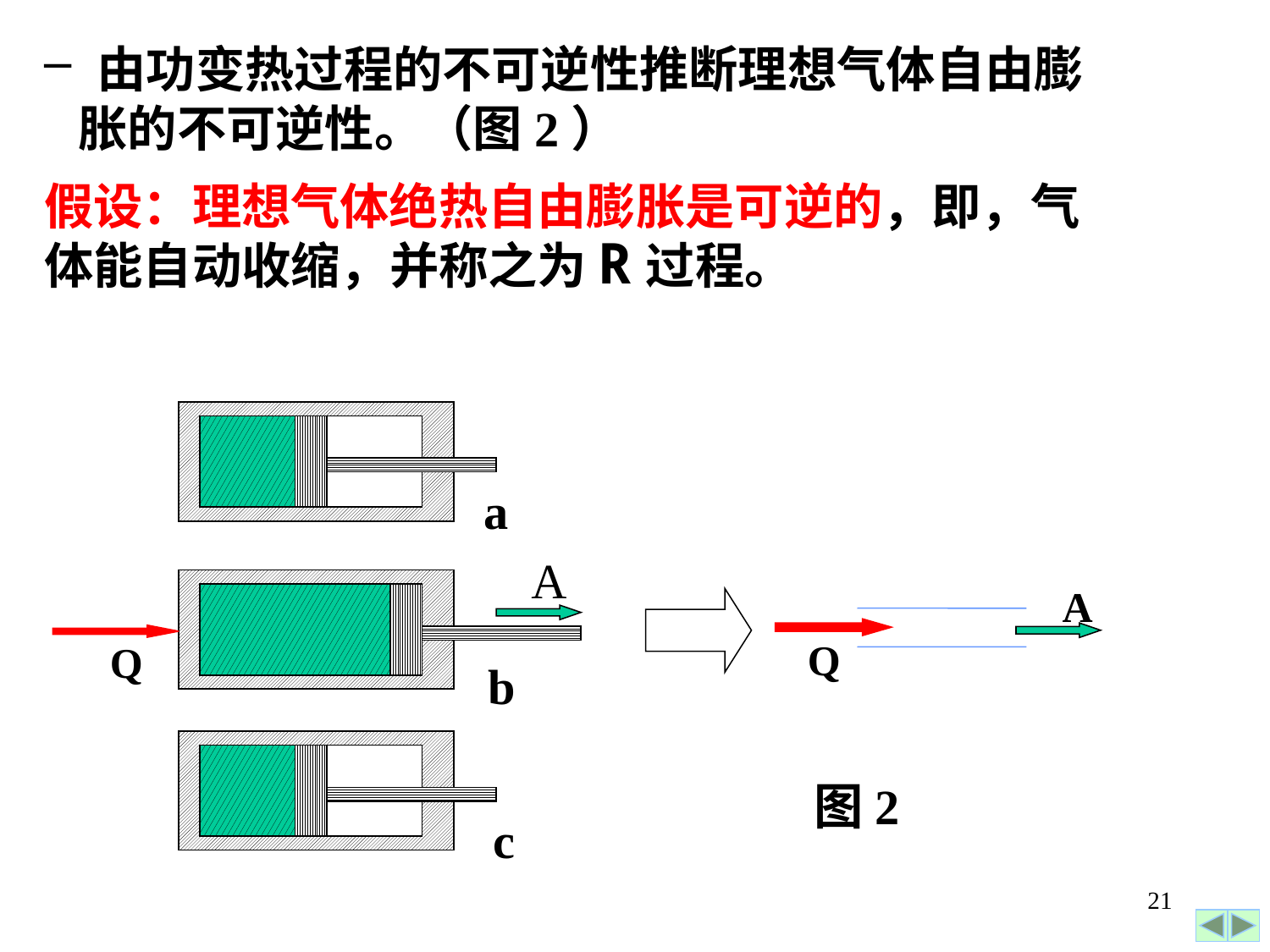

由功变热过程的不可逆性推断理想气体自由膨
  胀的不可逆性。（图2）
假设：理想气体绝热自由膨胀是可逆的，即，气体能自动收缩，并称之为R过程。

a
A

Q
b

c

A

Q

图2
21